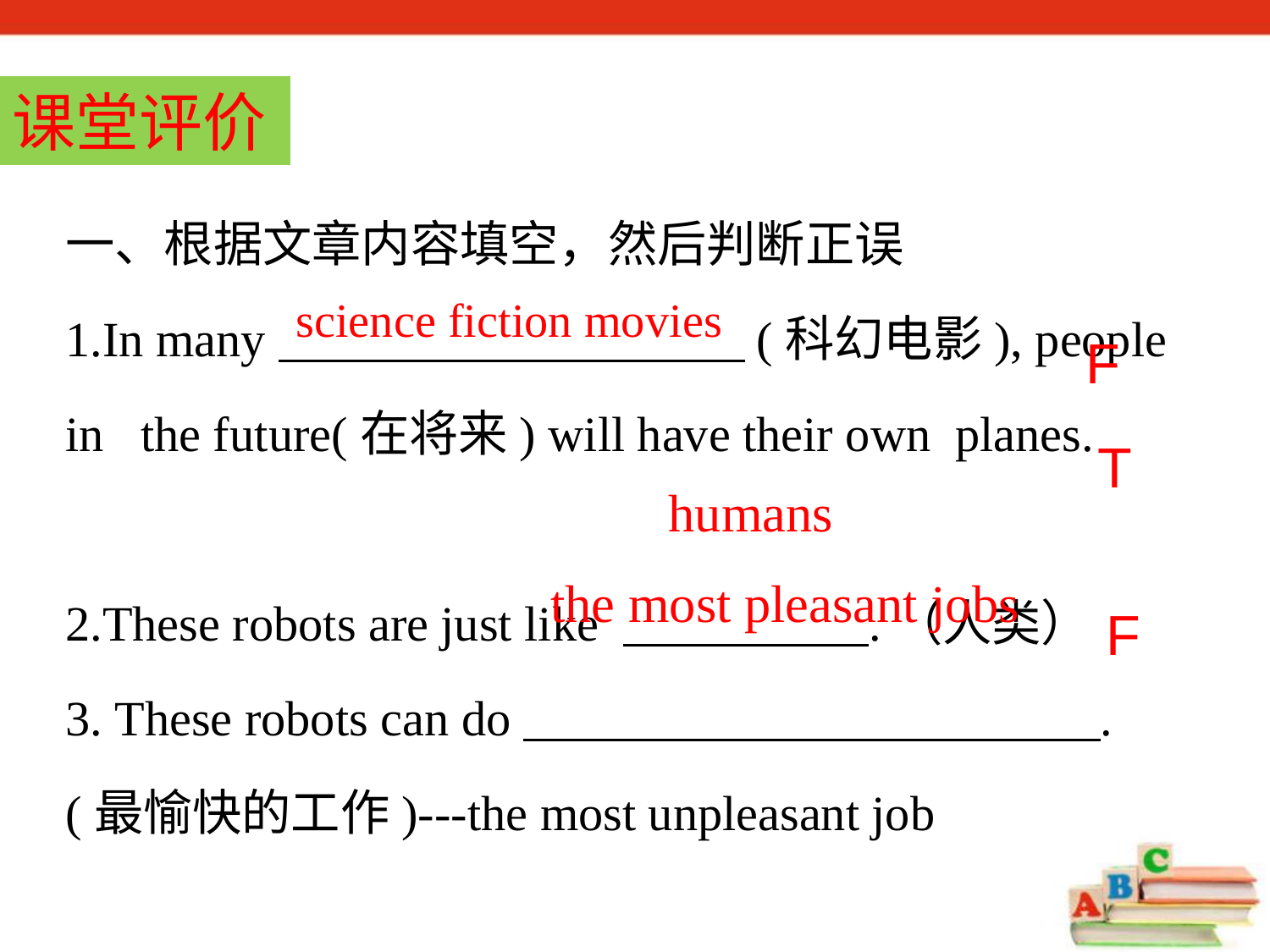

课堂评价
一、根据文章内容填空，然后判断正误
1.In many                                        (科幻电影), people in   the future(在将来) will have their own  planes.
2.These robots are just like                      .（人类）
3. These robots can do                                                .
(最愉快的工作)---the most unpleasant job
science fiction movies
F
 T
 humans
 the most pleasant jobs
F